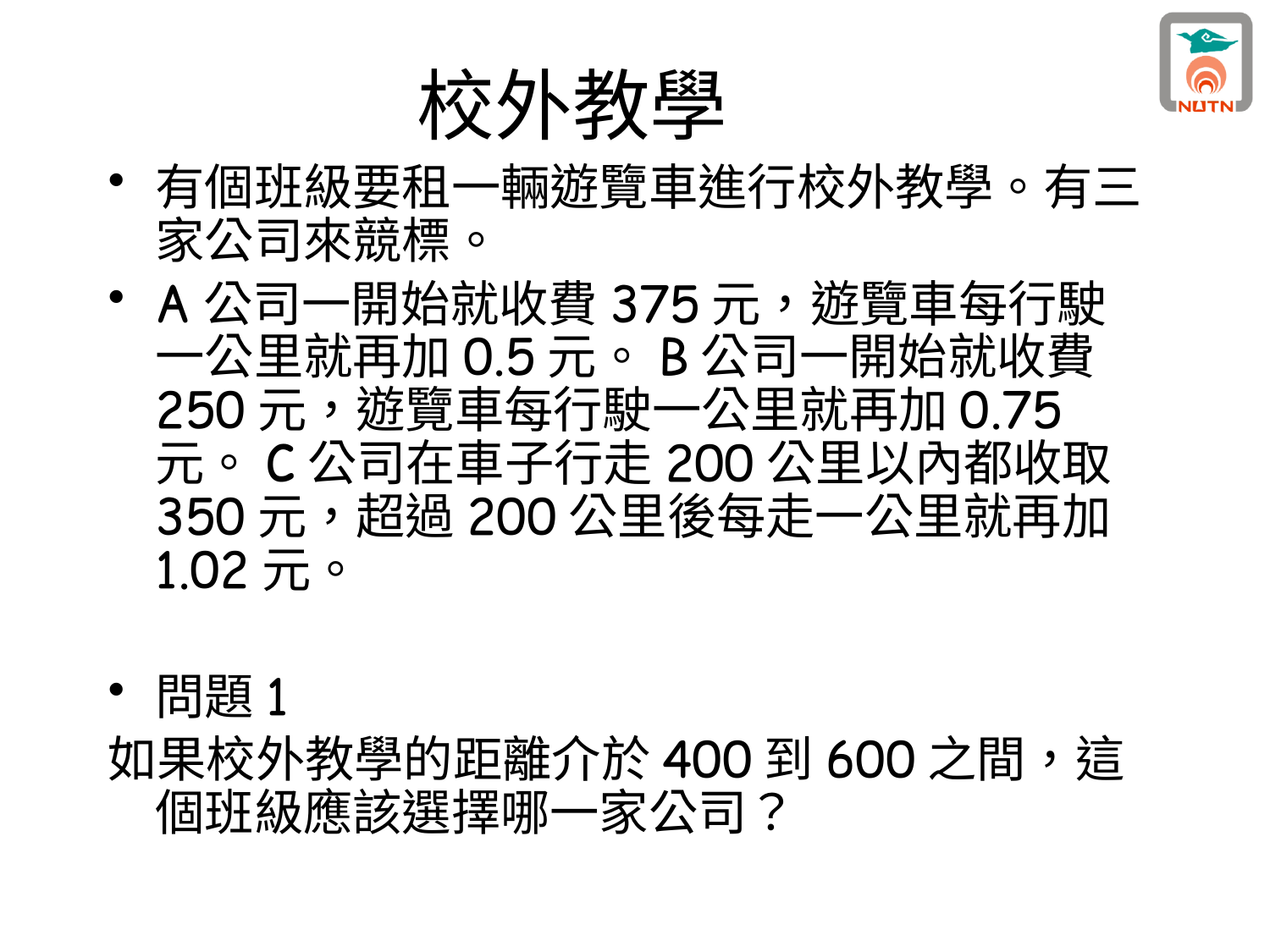

# 校外教學
有個班級要租一輛遊覽車進行校外教學。有三家公司來競標。
A公司一開始就收費375元，遊覽車每行駛一公里就再加0.5元。B公司一開始就收費250元，遊覽車每行駛一公里就再加0.75元。C公司在車子行走200公里以內都收取350元，超過200公里後每走一公里就再加1.02元。

問題1
如果校外教學的距離介於400到600之間，這個班級應該選擇哪一家公司？